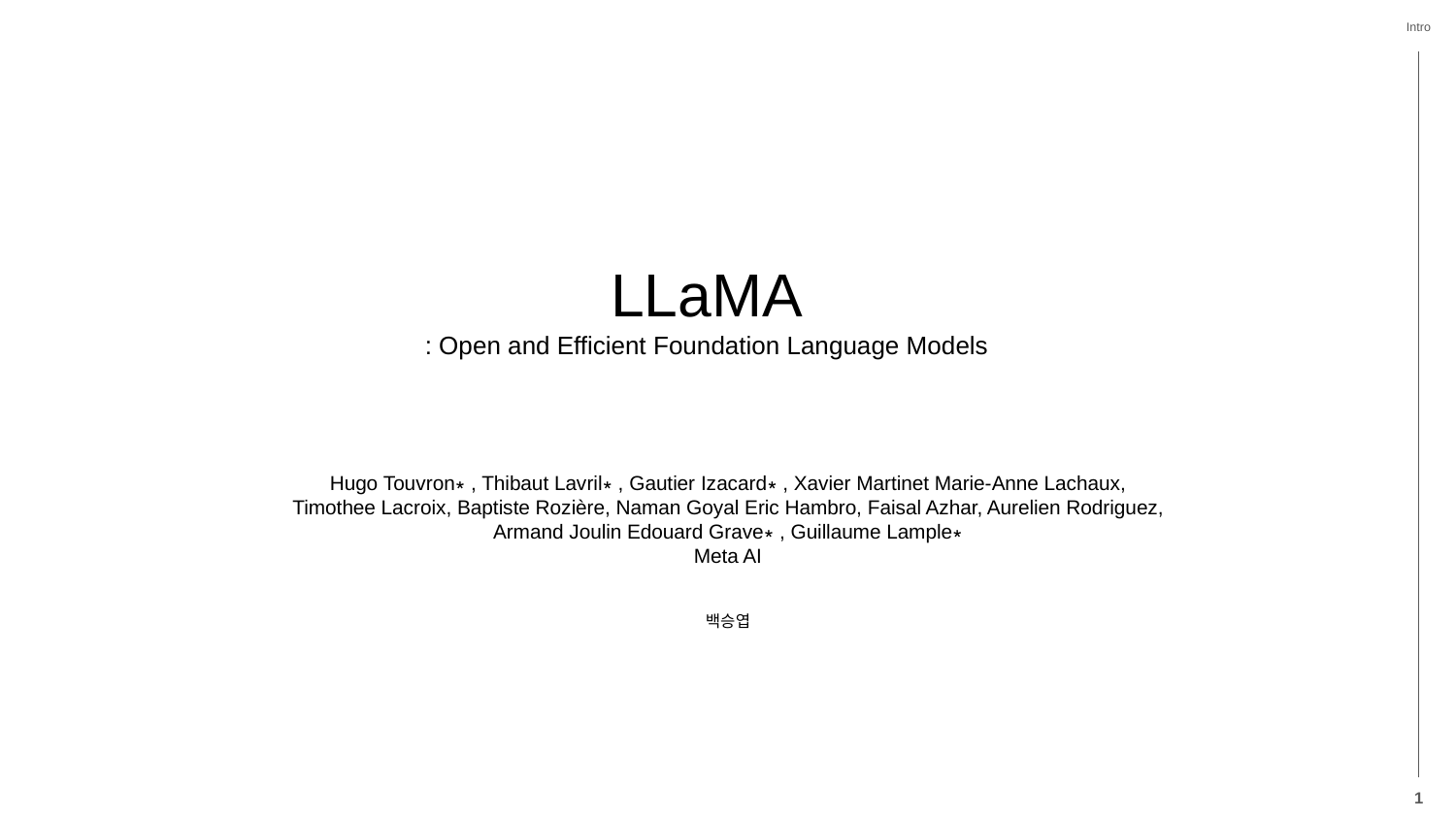

Intro
LLaMA
: Open and Efficient Foundation Language Models
Hugo Touvron∗ , Thibaut Lavril∗ , Gautier Izacard∗ , Xavier Martinet Marie-Anne Lachaux, Timothee Lacroix, Baptiste Rozière, Naman Goyal Eric Hambro, Faisal Azhar, Aurelien Rodriguez, Armand Joulin Edouard Grave∗ , Guillaume Lample∗
Meta AI
백승엽
1